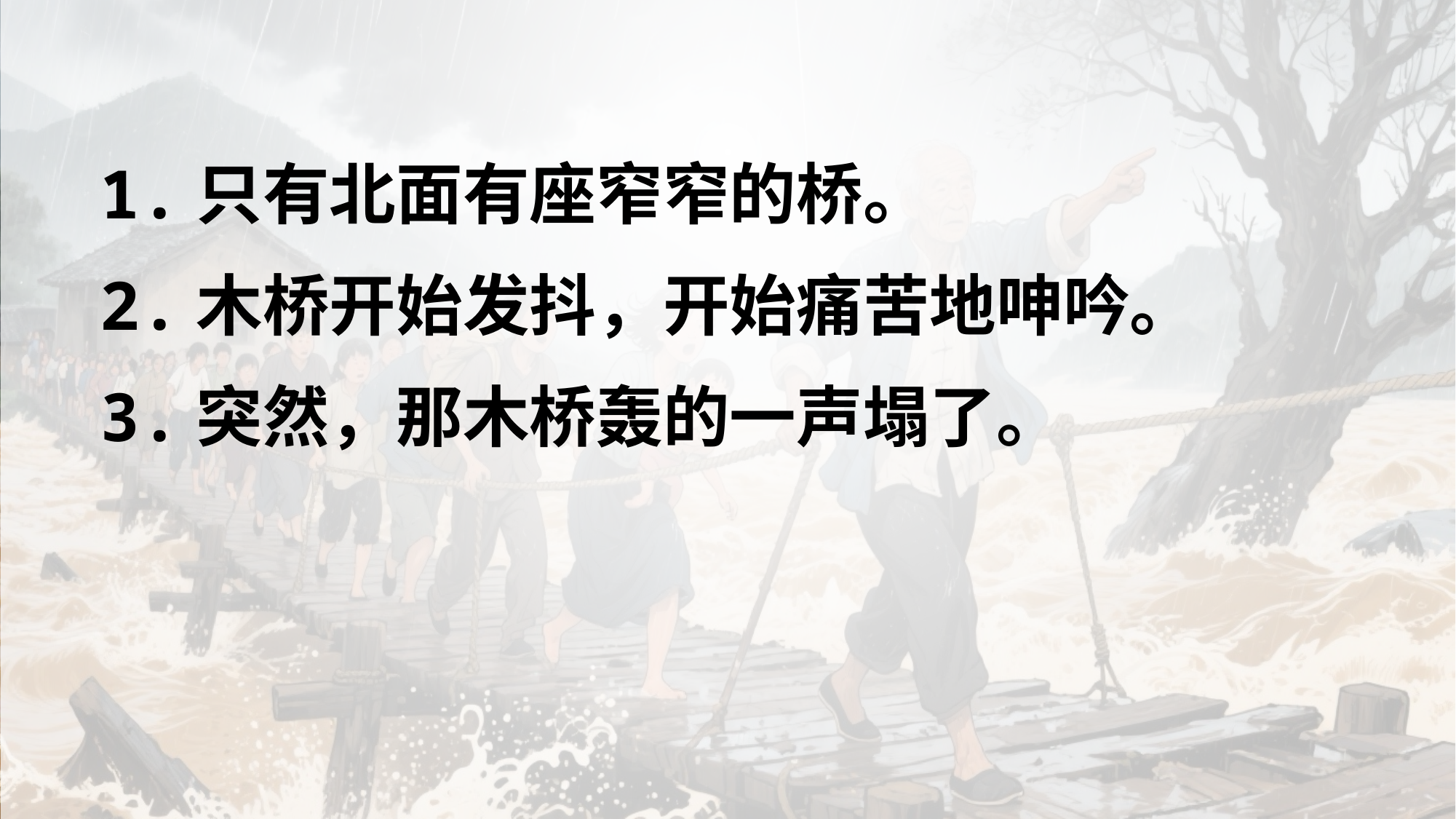

1.只有北面有座窄窄的桥。
2.木桥开始发抖，开始痛苦地呻吟。
3.突然，那木桥轰的一声塌了。